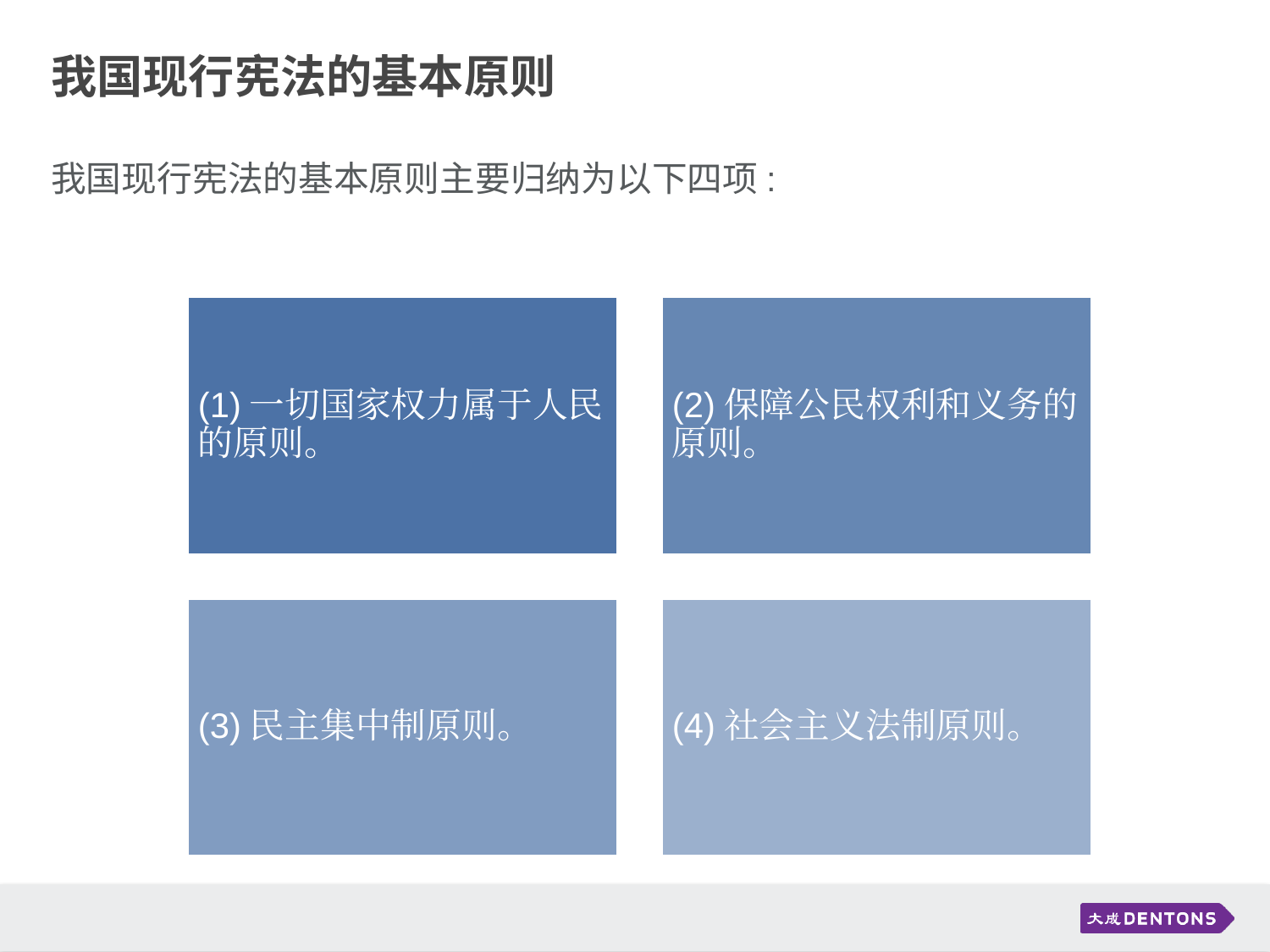

# 我国现行宪法的基本原则
我国现行宪法的基本原则主要归纳为以下四项:

(1)一切国家权力属于人民的原则。
(2)保障公民权利和义务的原则。
(3)民主集中制原则。
(4)社会主义法制原则。